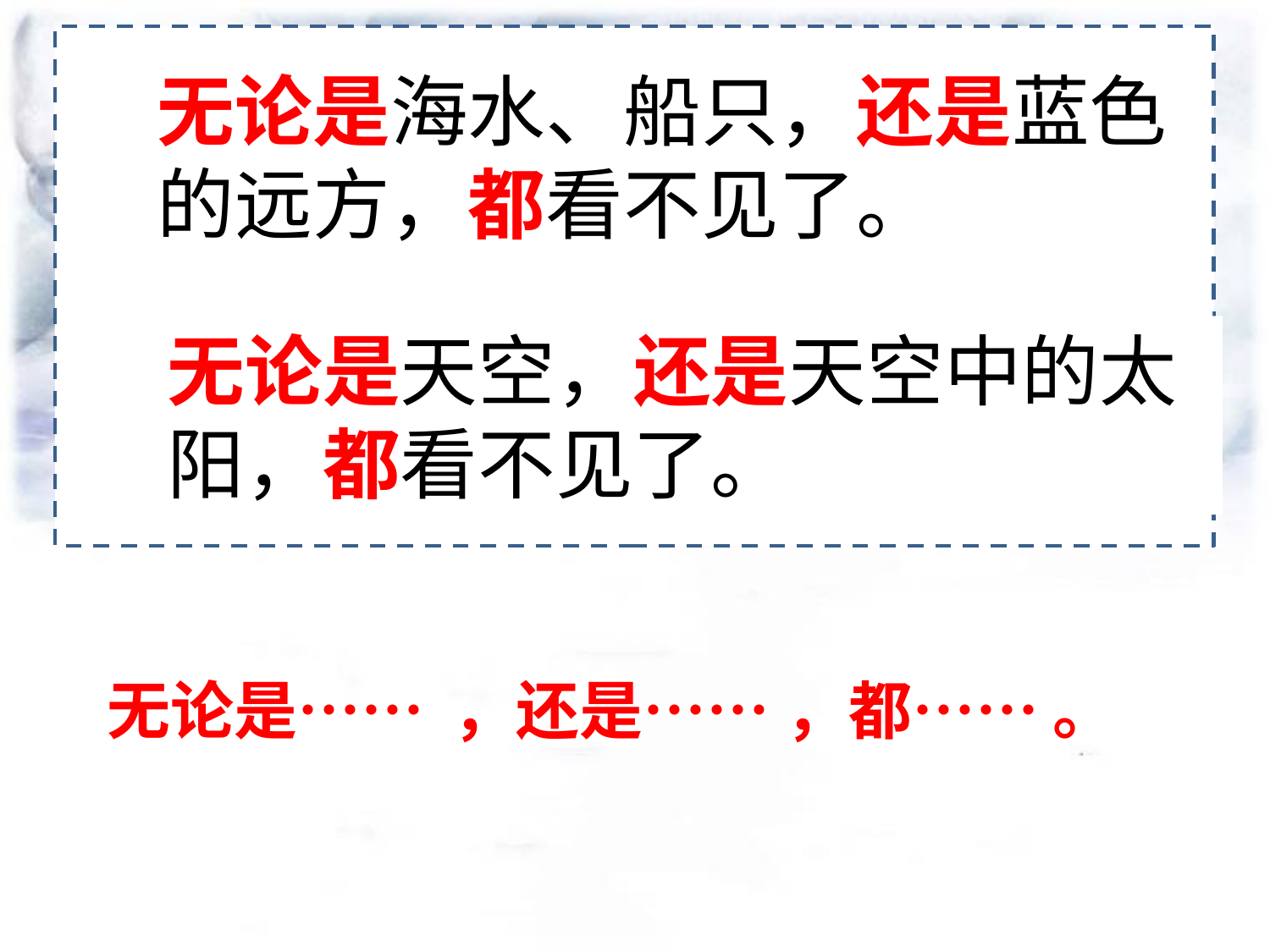

无论是海水、船只，还是蓝色的远方，都看不见了。
无论是海水、船只，还是蓝色的远方，都看不见了。
无论是天空，还是天空中的太阳，都看不见了。
无论是天空，还是天空中的太阳，都看不见了。
无论是……  ，还是…… ，都…… 。